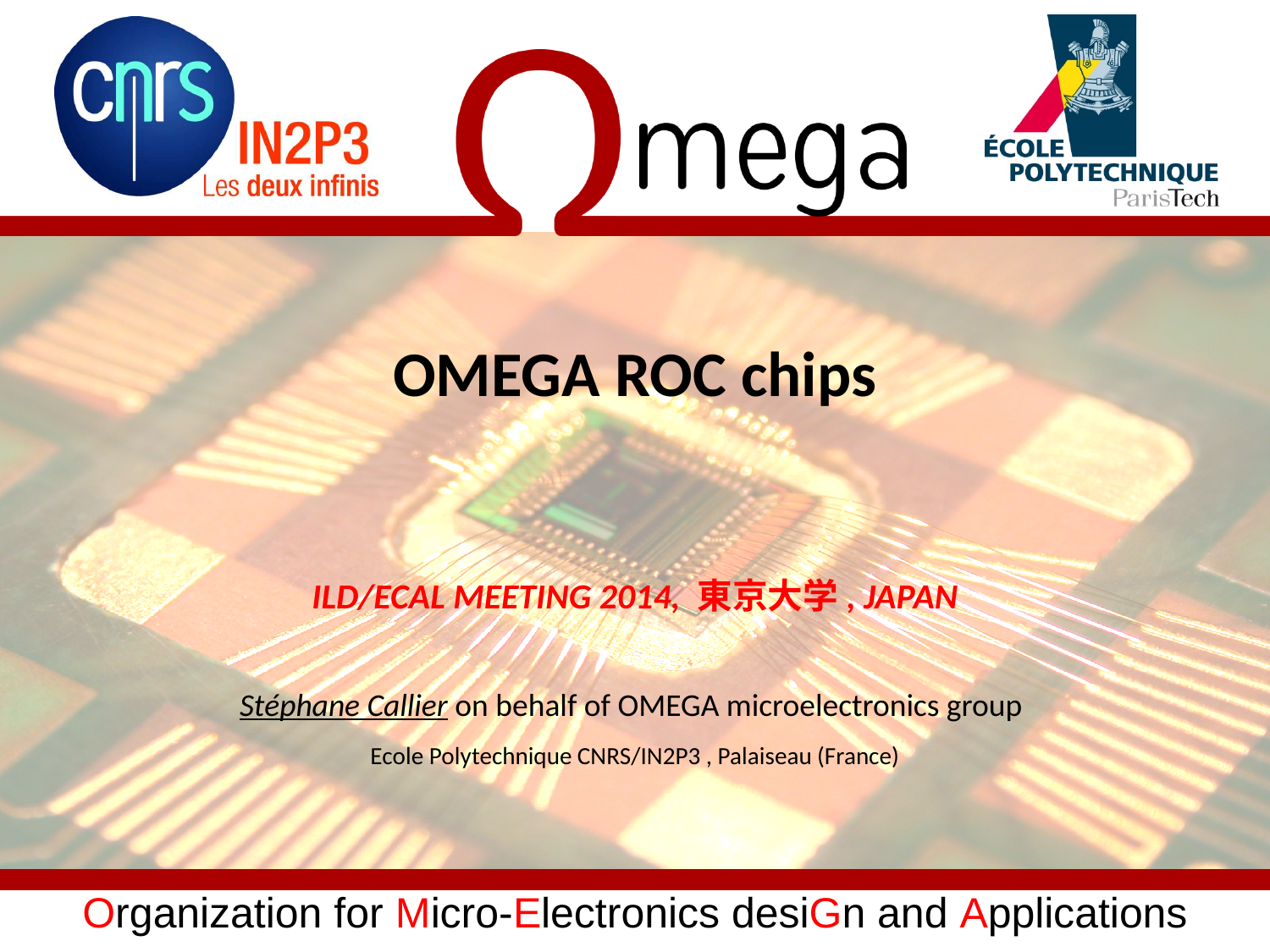

OMEGA ROC chips
ILD/ECAL MEETING 2014, 東京大学, JAPAN
Stéphane Callier on behalf of OMEGA microelectronics group

Ecole Polytechnique CNRS/IN2P3 , Palaiseau (France)